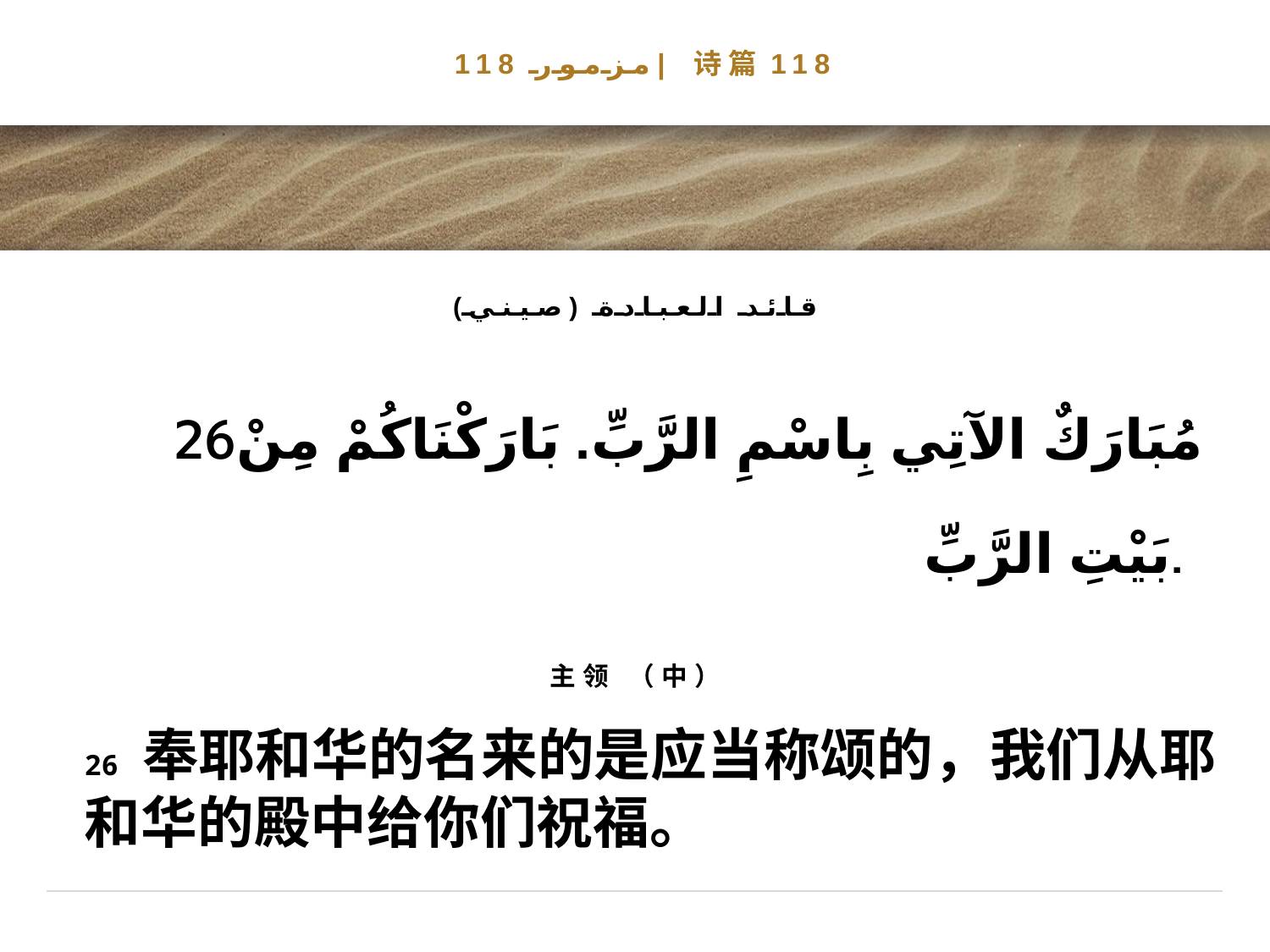

# مزمور 118| 诗篇118
قائد العبادة (صيني)
26مُبَارَكٌ الآتِي بِاسْمِ الرَّبِّ. بَارَكْنَاكُمْ مِنْ بَيْتِ الرَّبِّ.
主领 （中）
26 奉耶和华的名来的是应当称颂的，我们从耶和华的殿中给你们祝福。